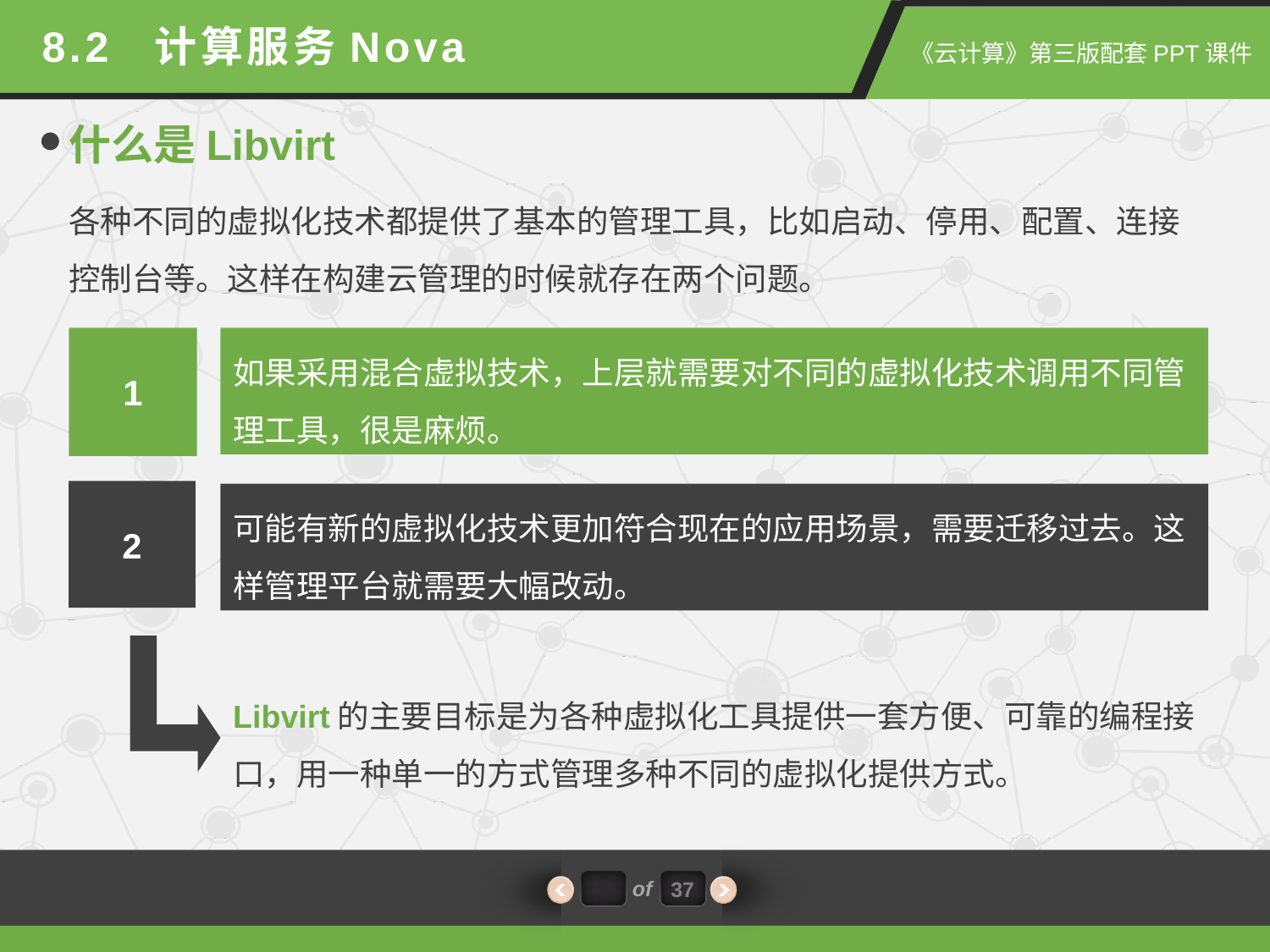

8.2  计算服务Nova
什么是Libvirt

各种不同的虚拟化技术都提供了基本的管理工具，比如启动、停用、配置、连接控制台等。这样在构建云管理的时候就存在两个问题。
1
如果采用混合虚拟技术，上层就需要对不同的虚拟化技术调用不同管理工具，很是麻烦。
2
可能有新的虚拟化技术更加符合现在的应用场景，需要迁移过去。这样管理平台就需要大幅改动。

Libvirt的主要目标是为各种虚拟化工具提供一套方便、可靠的编程接口，用一种单一的方式管理多种不同的虚拟化提供方式。
23